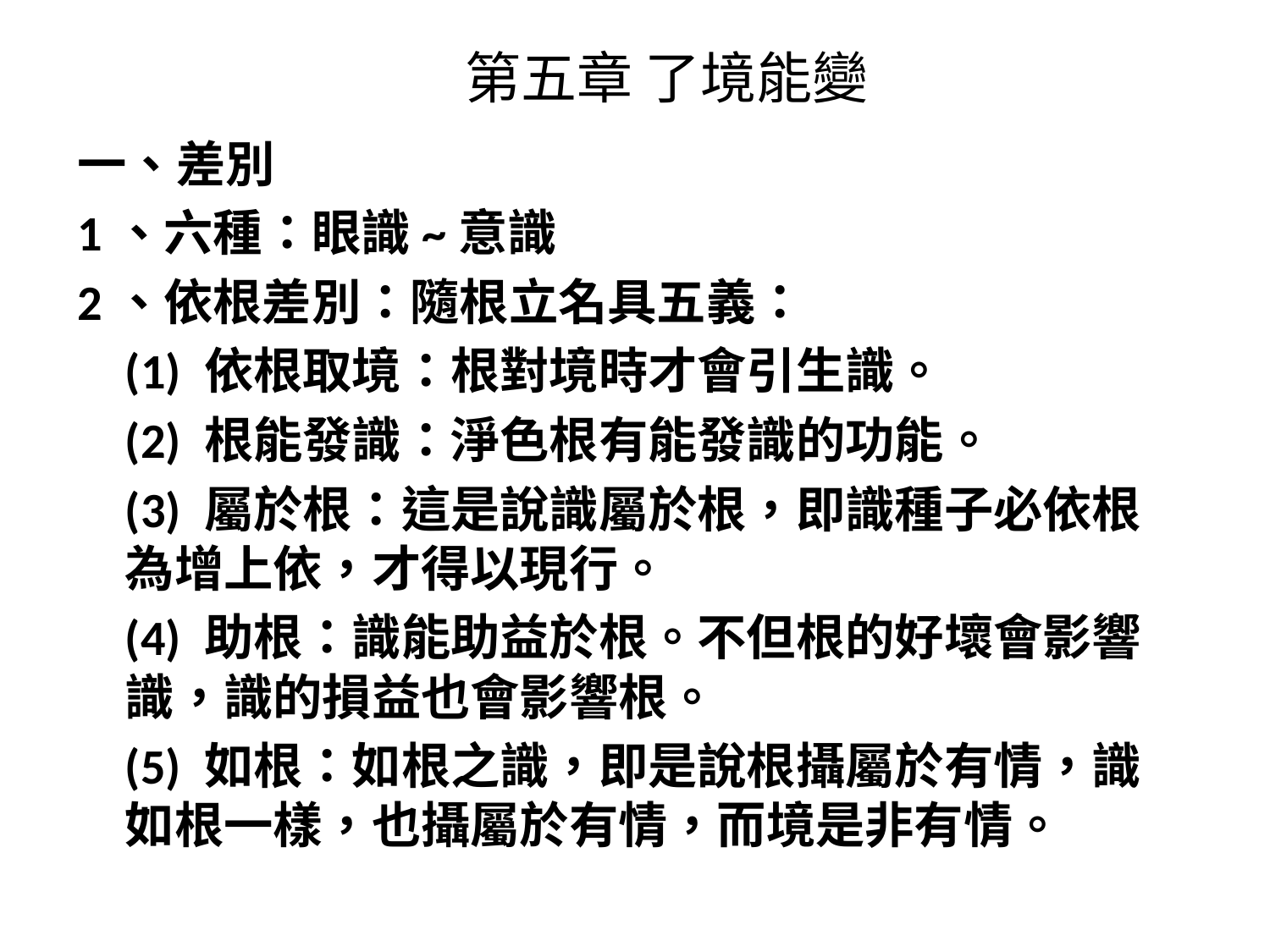

# 第五章 了境能變
一、差別
1、六種：眼識~意識
2、依根差別：隨根立名具五義：
	(1) 依根取境：根對境時才會引生識。
	(2) 根能發識：淨色根有能發識的功能。
	(3) 屬於根：這是說識屬於根，即識種子必依根為增上依，才得以現行。
 	(4) 助根：識能助益於根。不但根的好壞會影響識，識的損益也會影響根。
 	(5) 如根：如根之識，即是說根攝屬於有情，識如根一樣，也攝屬於有情，而境是非有情。